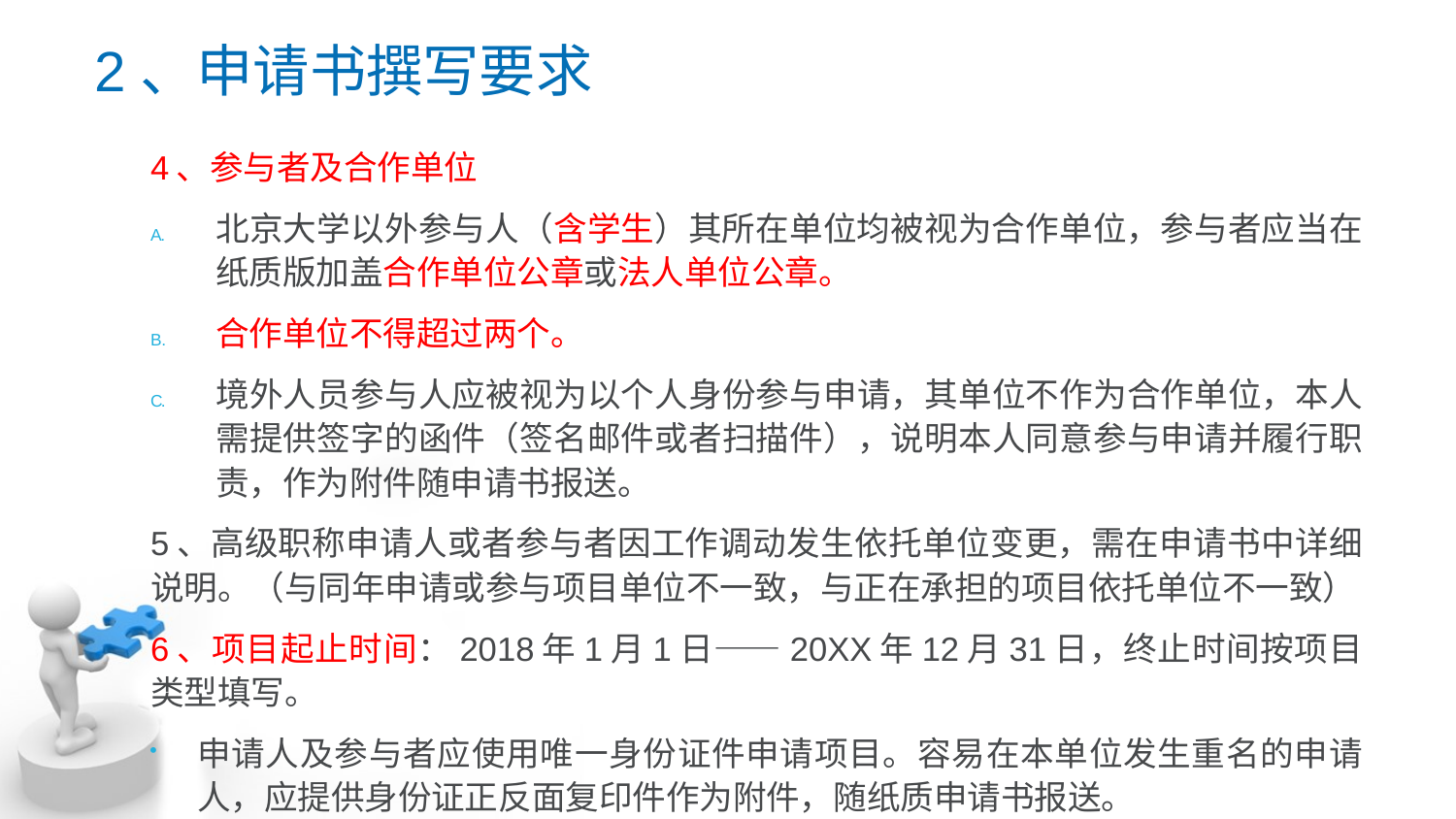

# 2、申请书撰写要求
4、参与者及合作单位
北京大学以外参与人（含学生）其所在单位均被视为合作单位，参与者应当在纸质版加盖合作单位公章或法人单位公章。
合作单位不得超过两个。
境外人员参与人应被视为以个人身份参与申请，其单位不作为合作单位，本人需提供签字的函件（签名邮件或者扫描件），说明本人同意参与申请并履行职责，作为附件随申请书报送。
5、高级职称申请人或者参与者因工作调动发生依托单位变更，需在申请书中详细说明。（与同年申请或参与项目单位不一致，与正在承担的项目依托单位不一致）
6、项目起止时间：2018年1月1日——20XX年12月31日，终止时间按项目类型填写。
申请人及参与者应使用唯一身份证件申请项目。容易在本单位发生重名的申请人，应提供身份证正反面复印件作为附件，随纸质申请书报送。